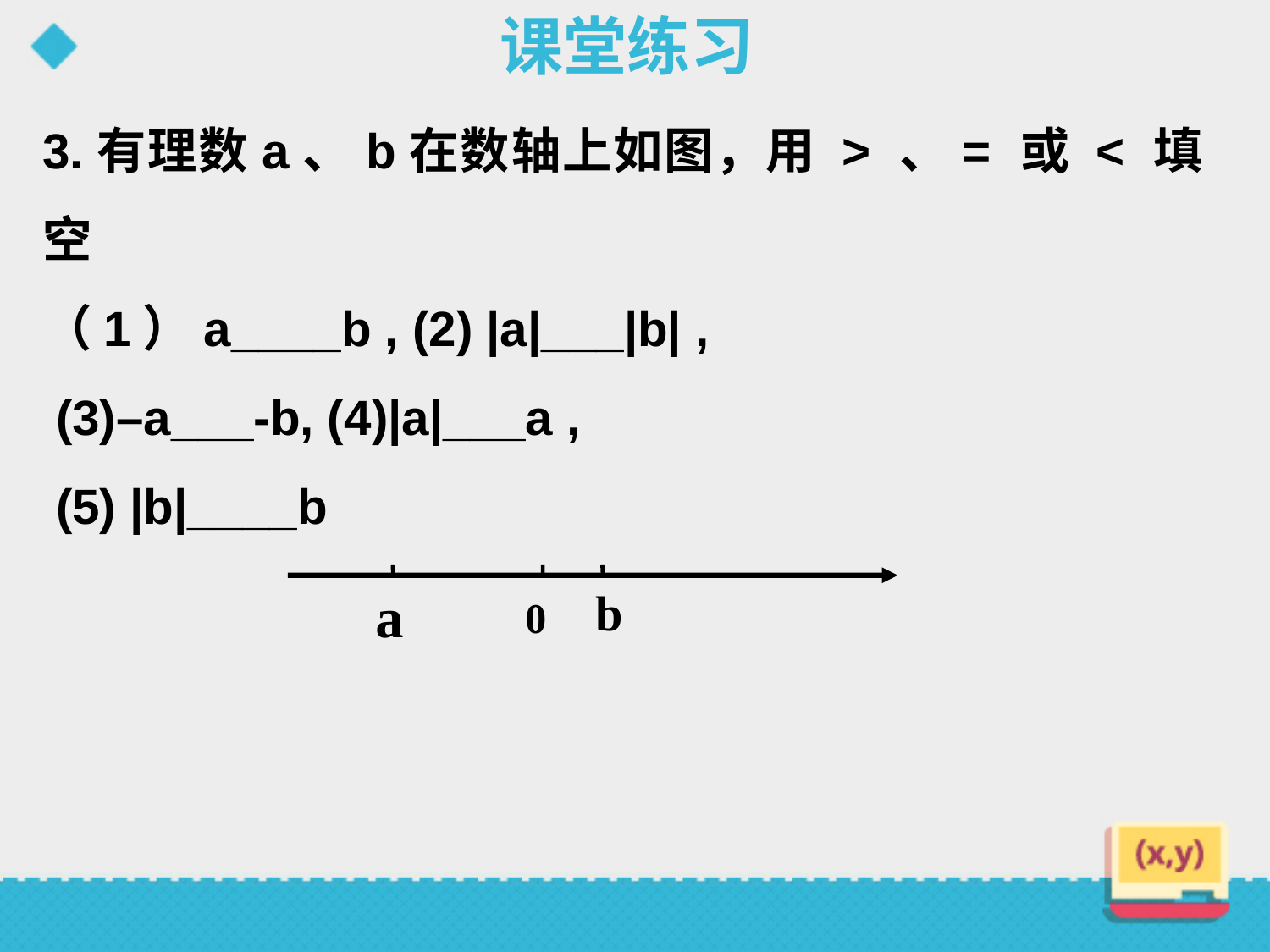

课堂练习

3.有理数a、b在数轴上如图，用 > 、= 或 < 填空
（1）a____b , (2) |a|___|b| ,
 (3)–a___-b, (4)|a|___a ,
 (5) |b|____b

a
b
0